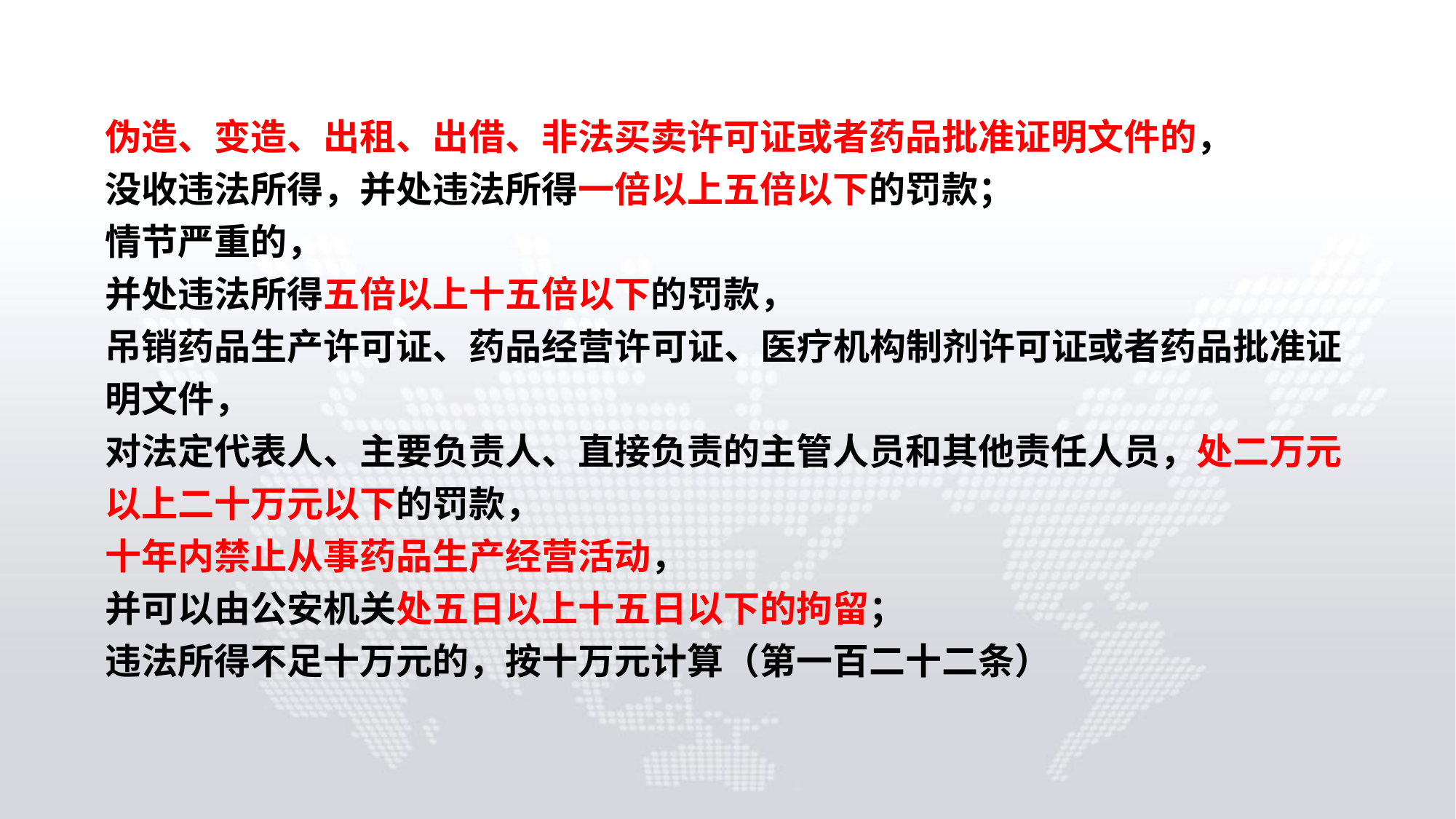

伪造、变造、出租、出借、非法买卖许可证或者药品批准证明文件的，
没收违法所得，并处违法所得一倍以上五倍以下的罚款；
情节严重的，
并处违法所得五倍以上十五倍以下的罚款，
吊销药品生产许可证、药品经营许可证、医疗机构制剂许可证或者药品批准证明文件，
对法定代表人、主要负责人、直接负责的主管人员和其他责任人员，处二万元以上二十万元以下的罚款，
十年内禁止从事药品生产经营活动，
并可以由公安机关处五日以上十五日以下的拘留；
违法所得不足十万元的，按十万元计算（第一百二十二条）